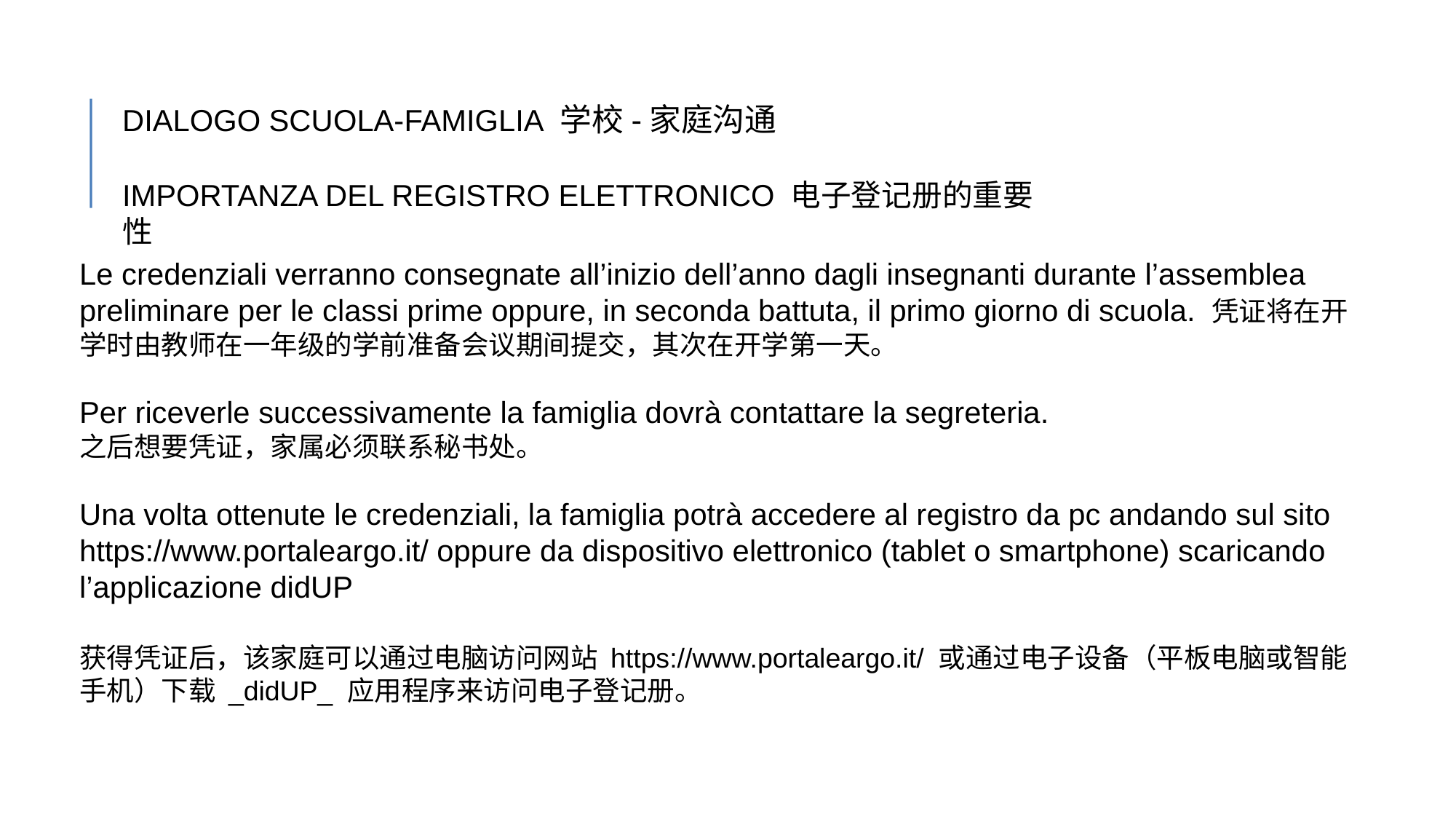

DIALOGO SCUOLA-FAMIGLIA 学校-家庭沟通

IMPORTANZA DEL REGISTRO ELETTRONICO 电子登记册的重要性
Le credenziali verranno consegnate all’inizio dell’anno dagli insegnanti durante l’assemblea preliminare per le classi prime oppure, in seconda battuta, il primo giorno di scuola. 凭证将在开学时由教师在一年级的学前准备会议期间提交，其次在开学第一天。

Per riceverle successivamente la famiglia dovrà contattare la segreteria.
之后想要凭证，家属必须联系秘书处。

Una volta ottenute le credenziali, la famiglia potrà accedere al registro da pc andando sul sito https://www.portaleargo.it/ oppure da dispositivo elettronico (tablet o smartphone) scaricando l’applicazione didUP

获得凭证后，该家庭可以通过电脑访问网站 https://www.portaleargo.it/ 或通过电子设备（平板电脑或智能手机）下载 _didUP_ 应用程序来访问电子登记册。